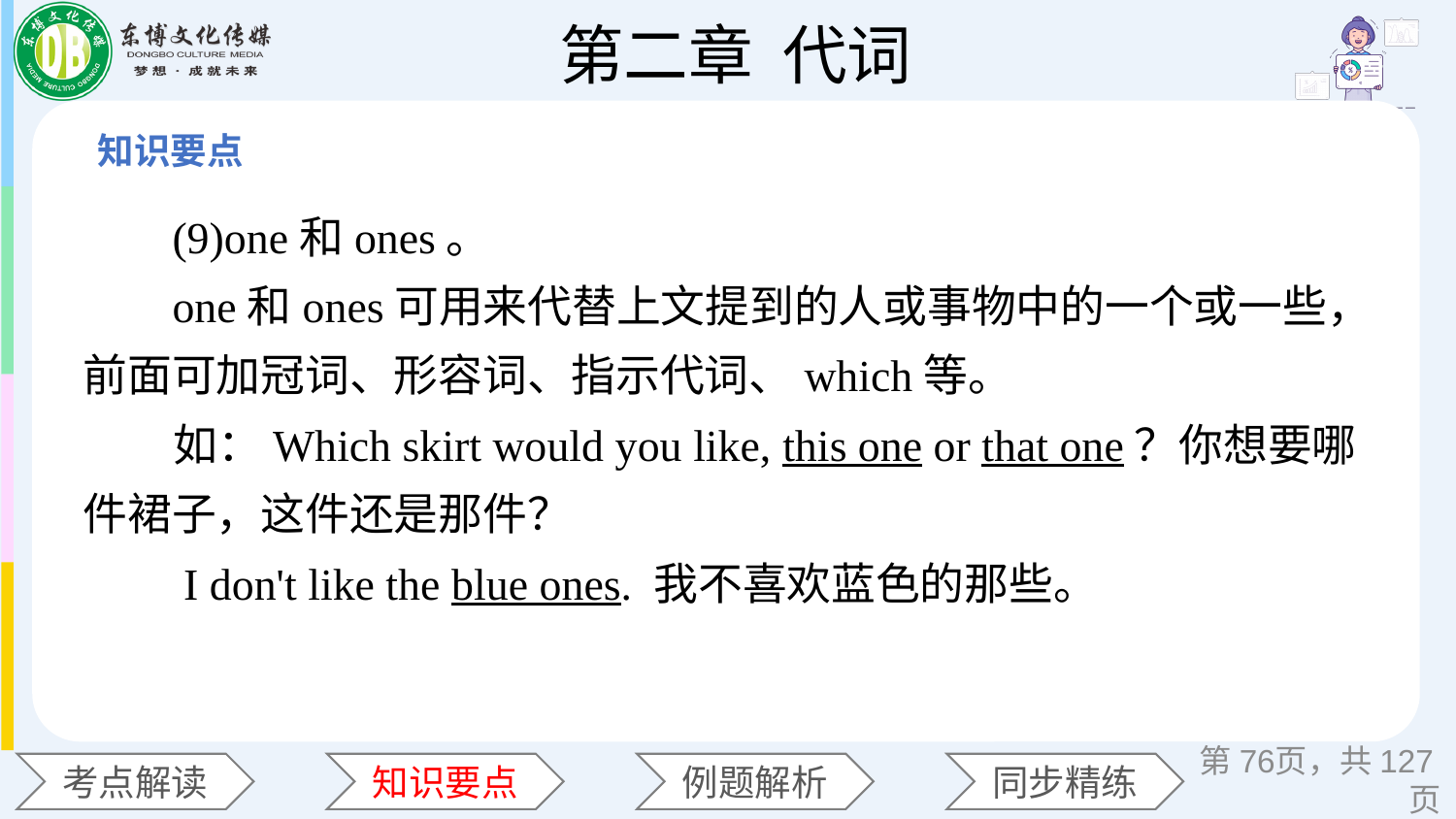

(9)one和ones。
        one和ones可用来代替上文提到的人或事物中的一个或一些，前面可加冠词、形容词、指示代词、which等。
        如：Which skirt would you like, this one or that one？你想要哪件裙子，这件还是那件？
         I don't like the blue ones. 我不喜欢蓝色的那些。

第76页，共127页